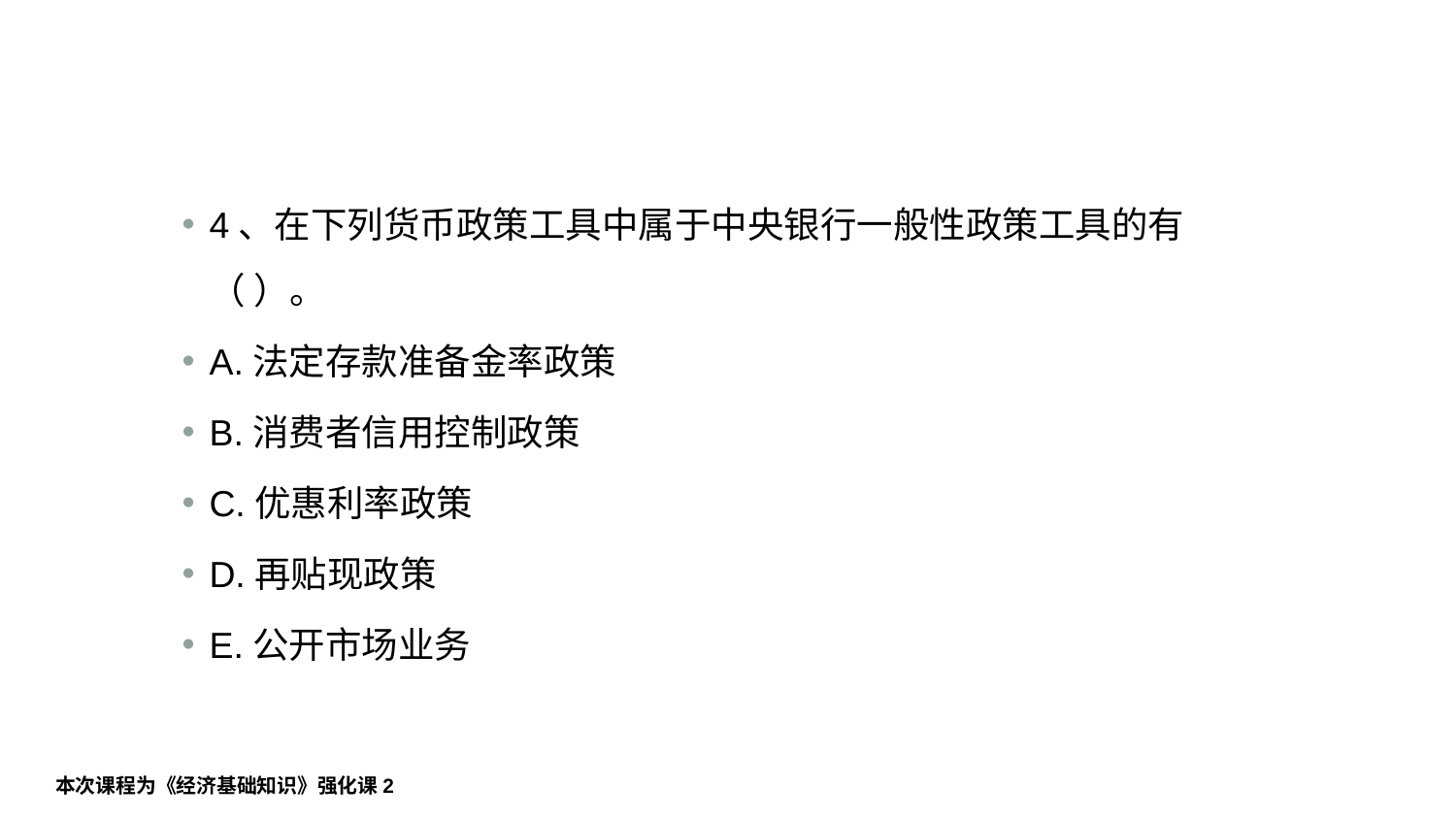

#
4、在下列货币政策工具中属于中央银行一般性政策工具的有（ ）。
A.法定存款准备金率政策
B.消费者信用控制政策
C.优惠利率政策
D.再贴现政策
E.公开市场业务